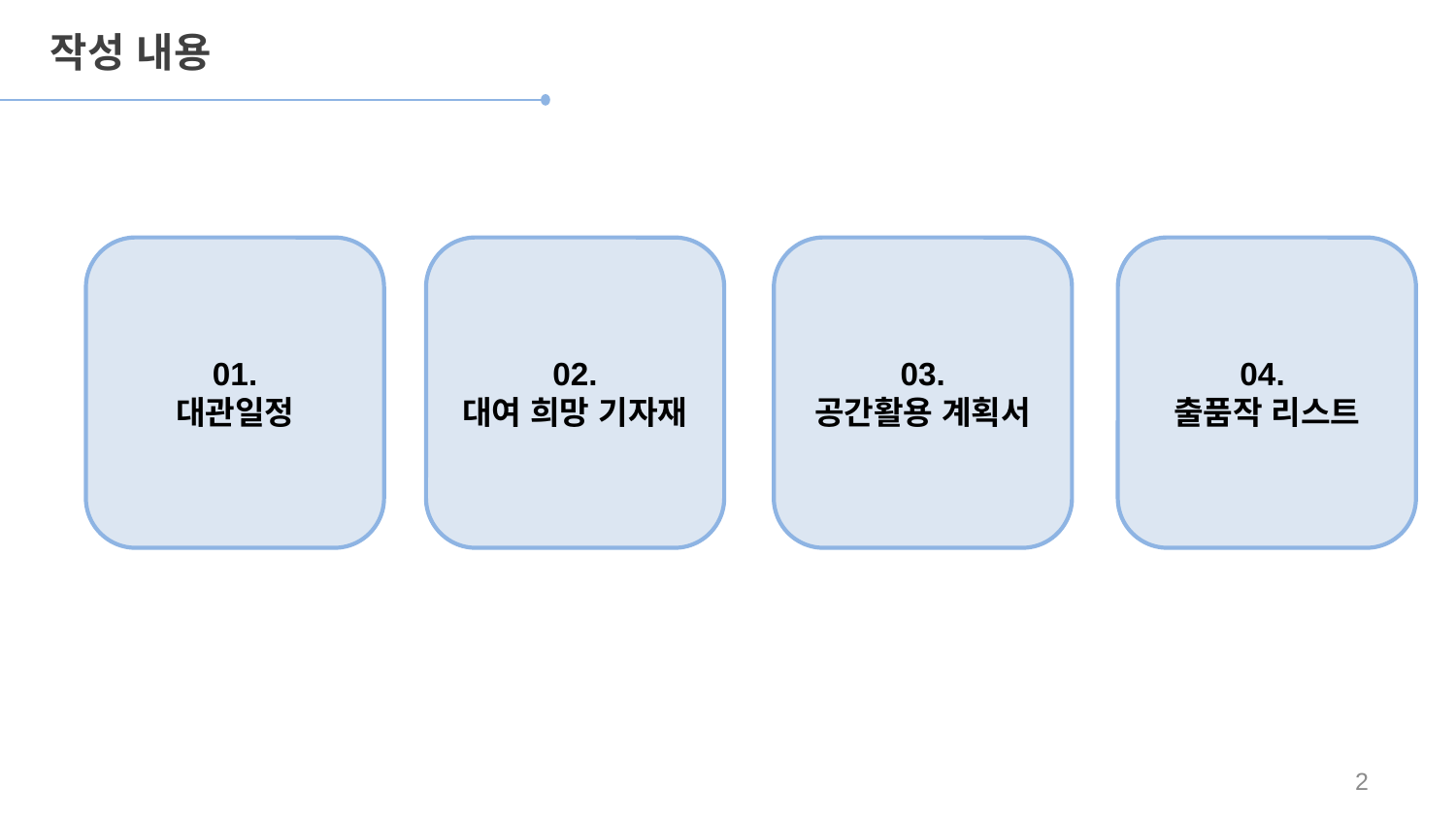

작성 내용

01.
대관일정
02.
대여 희망 기자재
03.
공간활용 계획서
04.
출품작 리스트
2